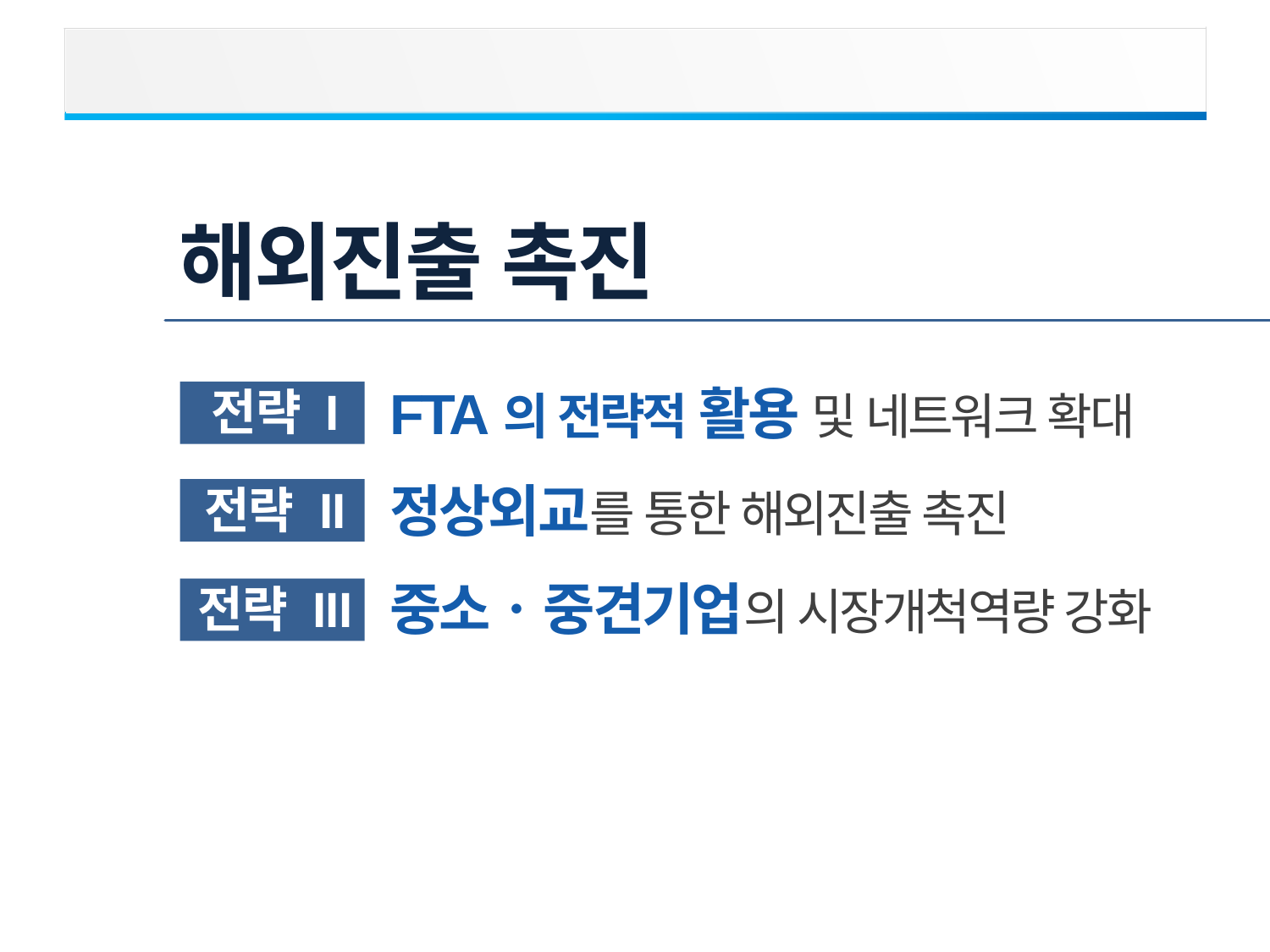

해외진출 촉진

FTA의 전략적 활용 및 네트워크 확대
전략 I

정상외교를 통한 해외진출 촉진
전략 II

중소ㆍ중견기업의 시장개척역량 강화
전략 III